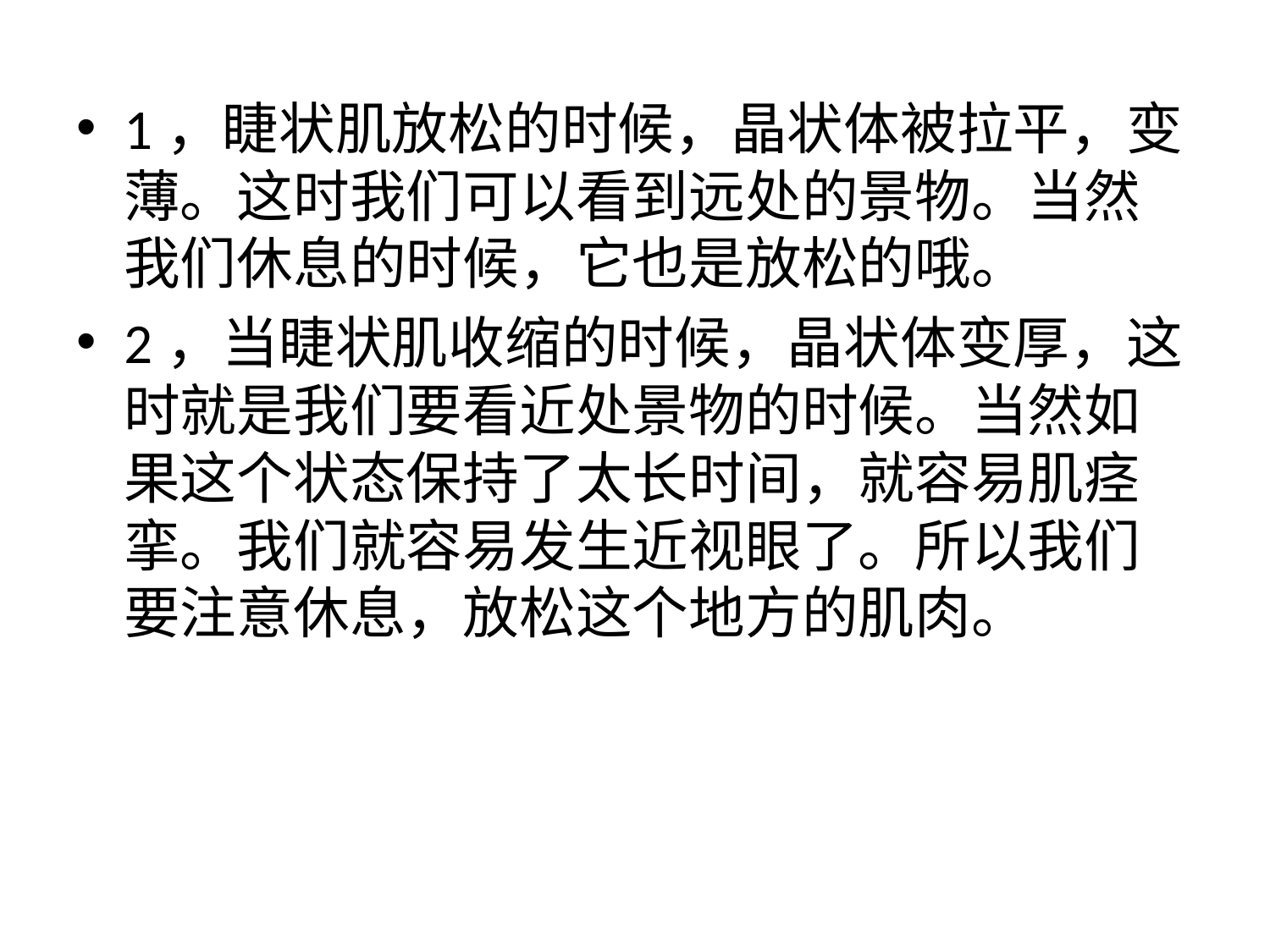

1，睫状肌放松的时候，晶状体被拉平，变薄。这时我们可以看到远处的景物。当然我们休息的时候，它也是放松的哦。
2，当睫状肌收缩的时候，晶状体变厚，这时就是我们要看近处景物的时候。当然如果这个状态保持了太长时间，就容易肌痉挛。我们就容易发生近视眼了。所以我们要注意休息，放松这个地方的肌肉。